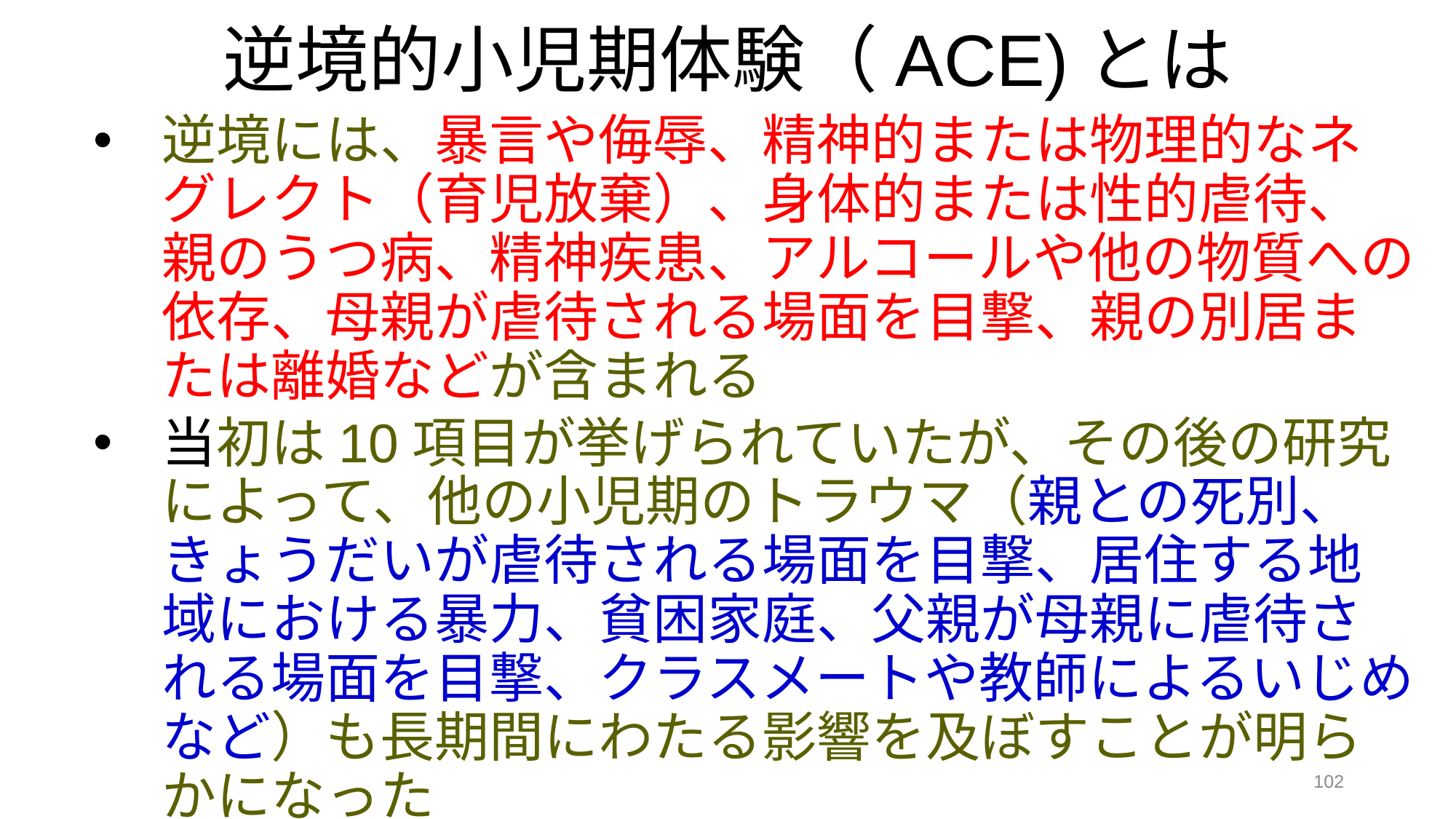

# 逆境的小児期体験（ACE)とは
逆境には、暴言や侮辱、精神的または物理的なネグレクト（育児放棄）、身体的または性的虐待、親のうつ病、精神疾患、アルコールや他の物質への依存、母親が虐待される場面を目撃、親の別居または離婚などが含まれる
当初は10項目が挙げられていたが、その後の研究によって、他の小児期のトラウマ（親との死別、きょうだいが虐待される場面を目撃、居住する地域における暴力、貧困家庭、父親が母親に虐待される場面を目撃、クラスメートや教師によるいじめなど）も長期間にわたる影響を及ぼすことが明らかになった

102